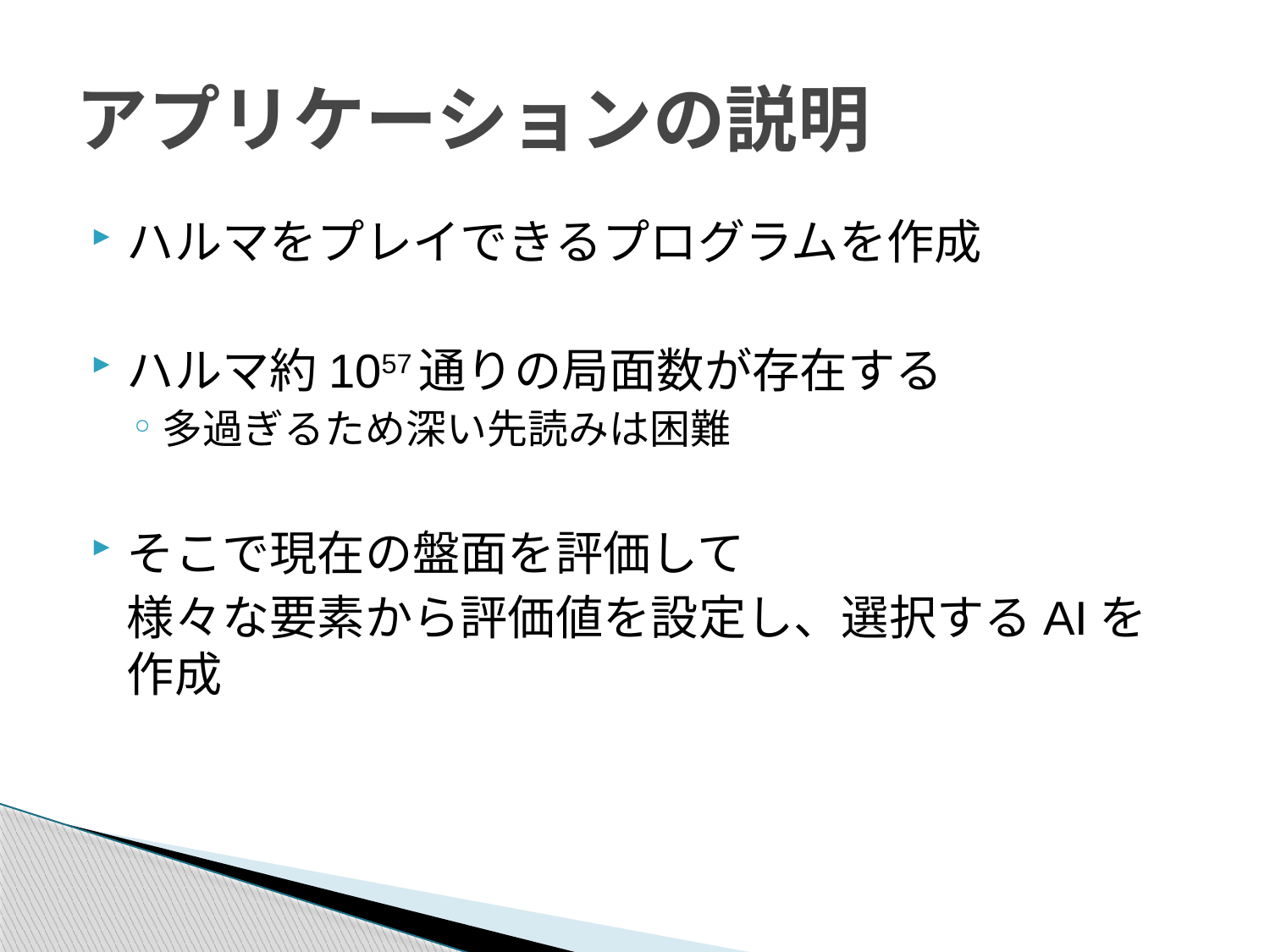

# アプリケーションの説明
ハルマをプレイできるプログラムを作成

ハルマ約1057通りの局面数が存在する
多過ぎるため深い先読みは困難

そこで現在の盤面を評価して
	様々な要素から評価値を設定し、選択するAIを作成